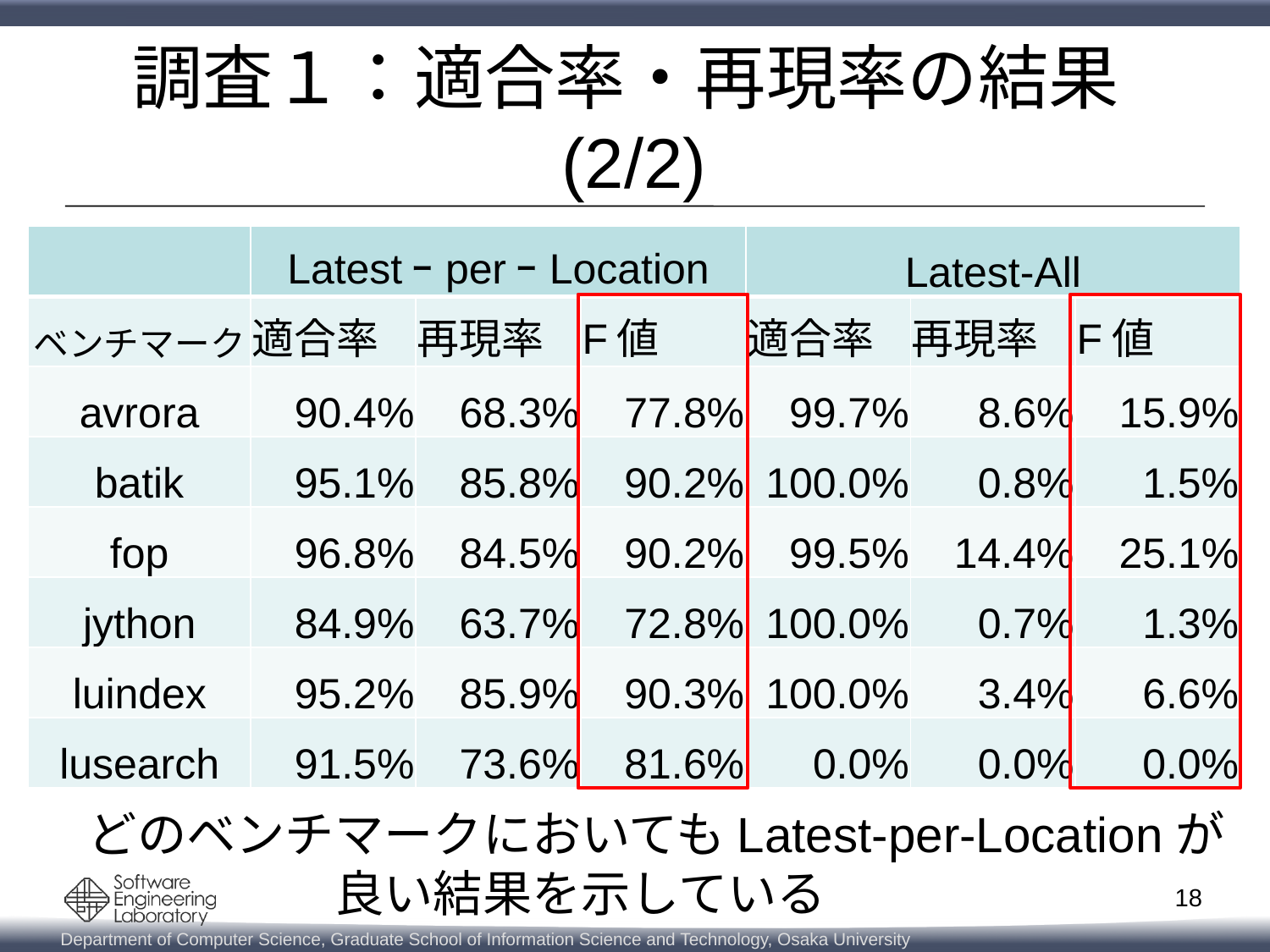

# 調査１：適合率・再現率の結果(2/2)

|  | LatestｰperｰLocation |  |  | Latest-All |  |  |
| --- | --- | --- | --- | --- | --- | --- |
| ベンチマーク | 適合率 | 再現率 | F値 | 適合率 | 再現率 | F値 |
| avrora | 90.4% | 68.3% | 77.8% | 99.7% | 8.6% | 15.9% |
| batik | 95.1% | 85.8% | 90.2% | 100.0% | 0.8% | 1.5% |
| fop | 96.8% | 84.5% | 90.2% | 99.5% | 14.4% | 25.1% |
| jython | 84.9% | 63.7% | 72.8% | 100.0% | 0.7% | 1.3% |
| luindex | 95.2% | 85.9% | 90.3% | 100.0% | 3.4% | 6.6% |
| lusearch | 91.5% | 73.6% | 81.6% | 0.0% | 0.0% | 0.0% |

どのベンチマークにおいてもLatest-per-Locationが
　　　　　良い結果を示している
18